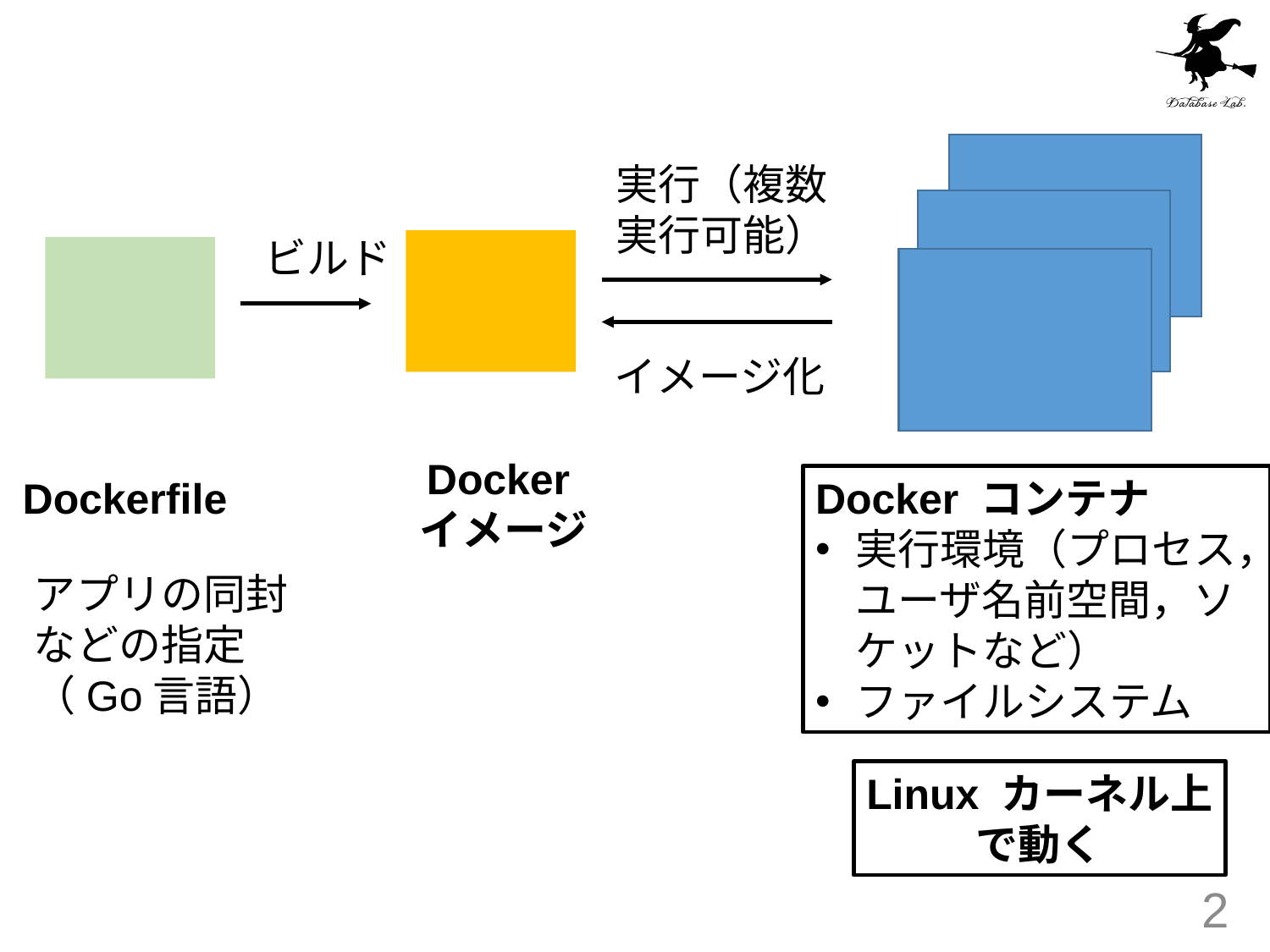

#

実行（複数
実行可能）

ビルド

イメージ化
Dockerイメージ
Dockerfile
Docker コンテナ
実行環境（プロセス，ユーザ名前空間，ソケットなど）
ファイルシステム
アプリの同封などの指定（Go言語）
Linux カーネル上
で動く
2